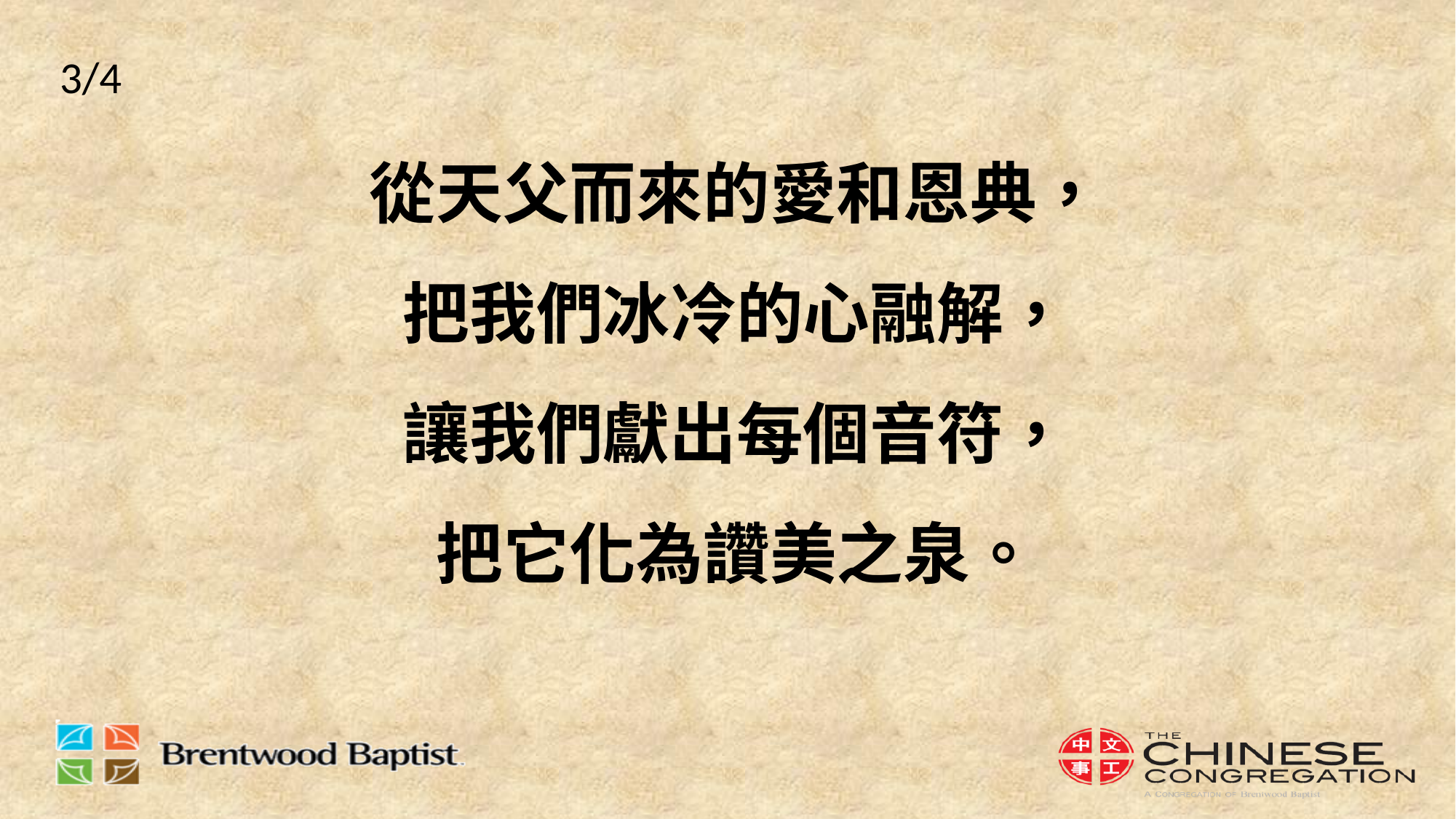

3/4
# 從天父而來的愛和恩典， 把我們冰冷的心融解， 讓我們獻出每個音符， 把它化為讚美之泉。